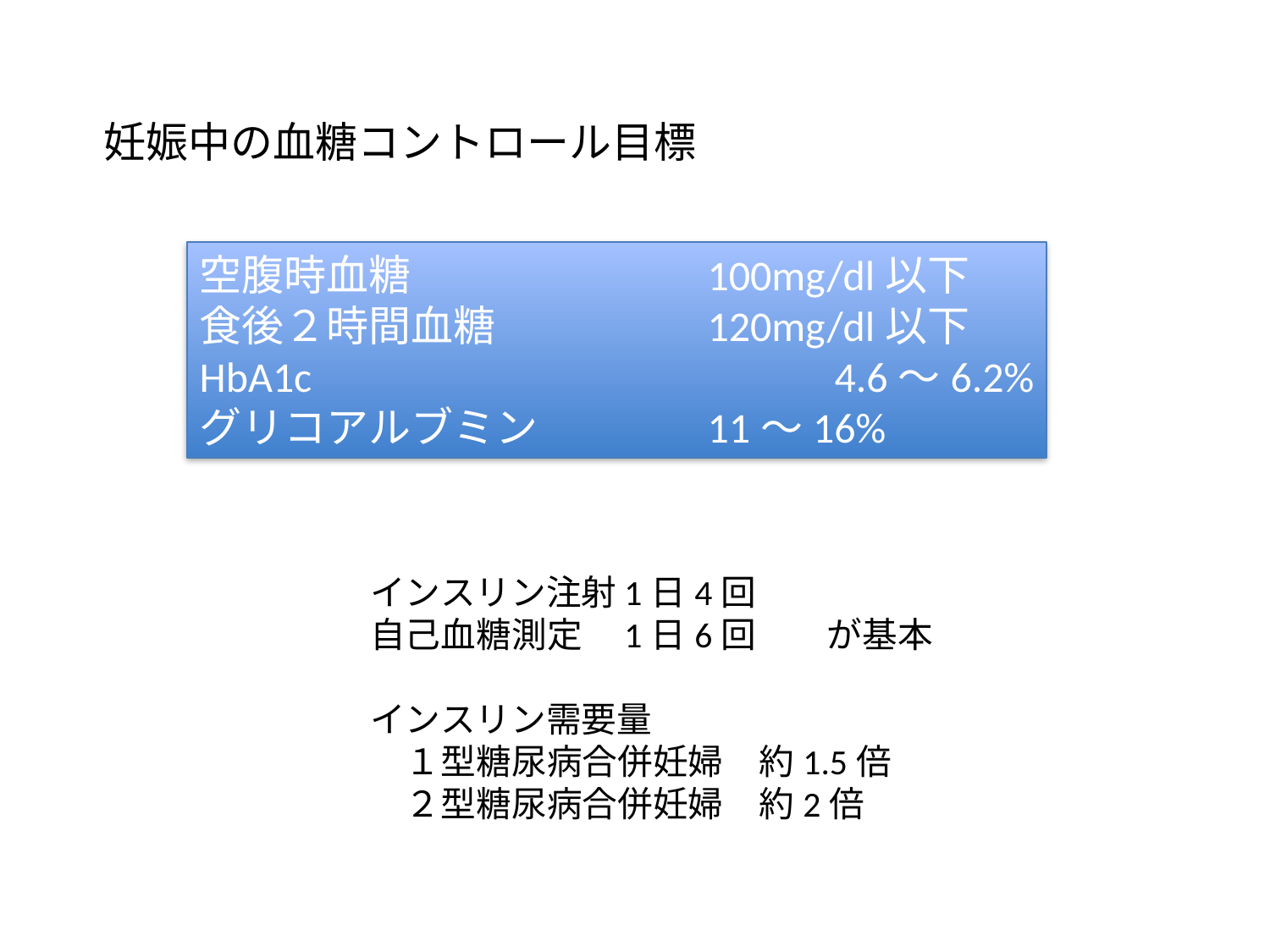

妊娠中の血糖コントロール目標
空腹時血糖			100mg/dl以下
食後２時間血糖　		120mg/dl以下
HbA1c					4.6〜6.2%
グリコアルブミン		11〜16%
インスリン注射	1日4回
自己血糖測定	1日6回　　が基本

インスリン需要量
　１型糖尿病合併妊婦　約1.5倍
　２型糖尿病合併妊婦　約2倍